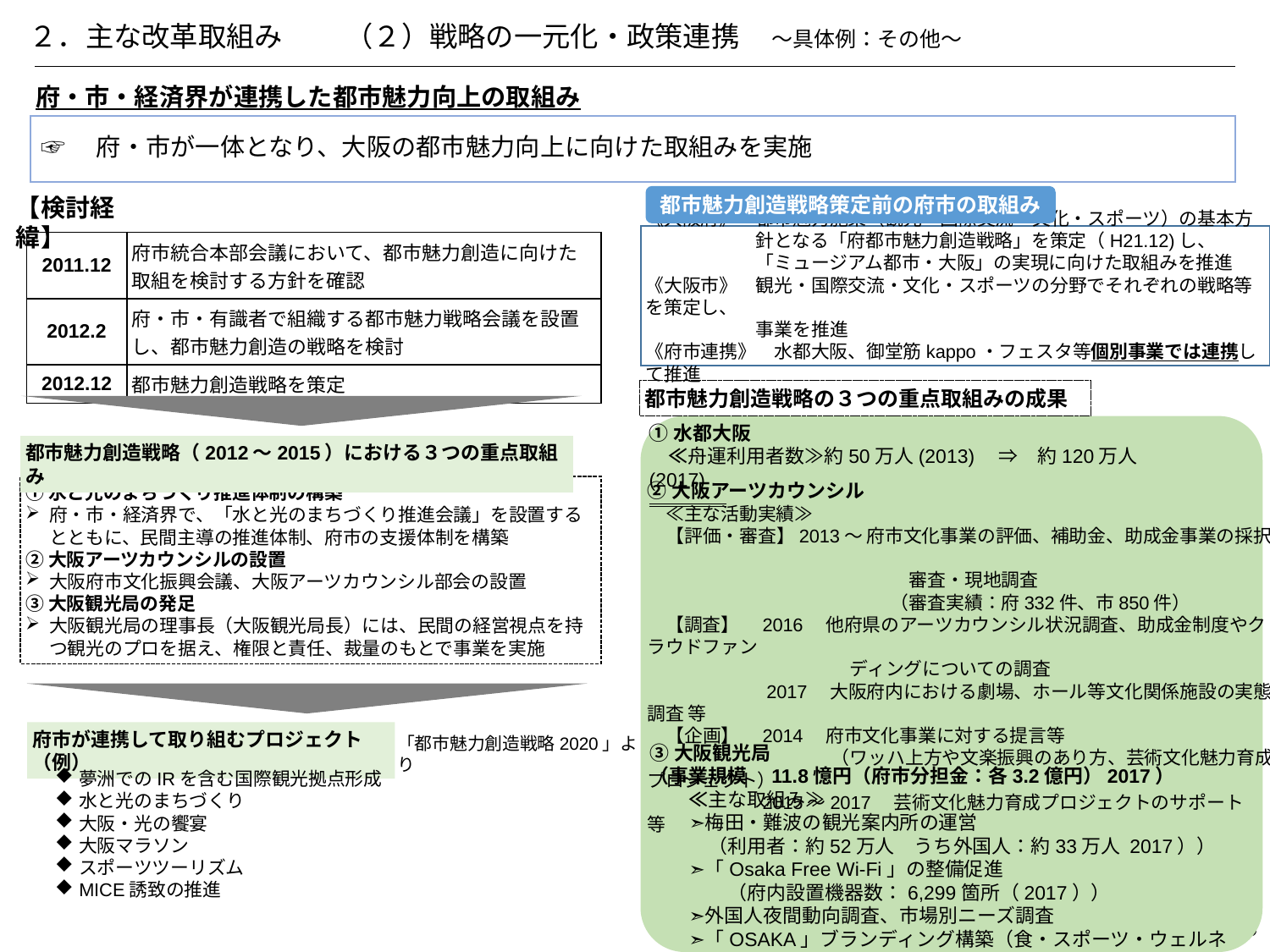

２．主な改革取組み　　 （２）戦略の一元化・政策連携　～具体例：その他～
府・市・経済界が連携した都市魅力向上の取組み

☞　府・市が一体となり、大阪の都市魅力向上に向けた取組みを実施
【検討経緯】
都市魅力創造戦略策定前の府市の取組み

《大阪府》　都市魅力施策（観光・国際交流・文化・スポーツ）の基本方
　　　　　　針となる「府都市魅力創造戦略」を策定（H21.12)し、
　　　　　　「ミュージアム都市・大阪」の実現に向けた取組みを推進
《大阪市》　観光・国際交流・文化・スポーツの分野でそれぞれの戦略等を策定し、
　　　　　　事業を推進
《府市連携》　水都大阪、御堂筋kappo・フェスタ等個別事業では連携して推進

| 2011.12 | 府市統合本部会議において、都市魅力創造に向けた取組を検討する方針を確認 |
| --- | --- |
| 2012.2 | 府・市・有識者で組織する都市魅力戦略会議を設置し、都市魅力創造の戦略を検討 |
| 2012.12 | 都市魅力創造戦略を策定 |
都市魅力創造戦略の３つの重点取組みの成果

①水都大阪
　≪舟運利用者数≫約50万人(2013)　⇒　約120万人(2017)

都市魅力創造戦略（2012～2015）における３つの重点取組み
②大阪アーツカウンシル
　≪主な活動実績≫
　【評価・審査】2013～ 府市文化事業の評価、補助金、助成金事業の採択
　　　　　　　　　　　　　　 審査・現地調査
　　　　　　　　　　　　　 （審査実績：府332件、市850件）
　【調査】　2016　他府県のアーツカウンシル状況調査、助成金制度やクラウドファン
　　　　　　　　　　　ディングについての調査
　　　　　 　2017　大阪府内における劇場、ホール等文化関係施設の実態調査 等
　【企画】　2014　府市文化事業に対する提言等
　　　　　　　　　　（ワッハ上方や文楽振興のあり方、芸術文化魅力育成プロジェクト）
　　　　　　2015～2017　芸術文化魅力育成プロジェクトのサポート　等
①水と光のまちづくり推進体制の構築
府・市・経済界で、「水と光のまちづくり推進会議」を設置するとともに、民間主導の推進体制、府市の支援体制を構築
②大阪アーツカウンシルの設置
大阪府市文化振興会議、大阪アーツカウンシル部会の設置
③大阪観光局の発足
大阪観光局の理事⻑（⼤阪観光局⻑）には、⺠間の経営視点を持つ観光のプロを据え、権限と責任、裁量のもとで事業を実施

府市が連携して取り組むプロジェクト（例）
「都市魅力創造戦略2020」より
③大阪観光局
（事業規模　11.8憶円（府市分担金：各3.2億円）2017）
　　≪主な取組み≫
　　➣梅田・難波の観光案内所の運営
　　　（利用者：約52万人　うち外国人：約33万人 2017））
　　➣「Osaka Free Wi-Fi」の整備促進
　　　　（府内設置機器数：6,299箇所（2017））
　　➣外国人夜間動向調査、市場別ニーズ調査
　　➣「OSAKA」ブランディング構築（食・スポーツ・ウェルネス）
夢洲でのIRを含む国際観光拠点形成
水と光のまちづくり
大阪・光の饗宴
大阪マラソン
スポーツツーリズム
MICE誘致の推進
376